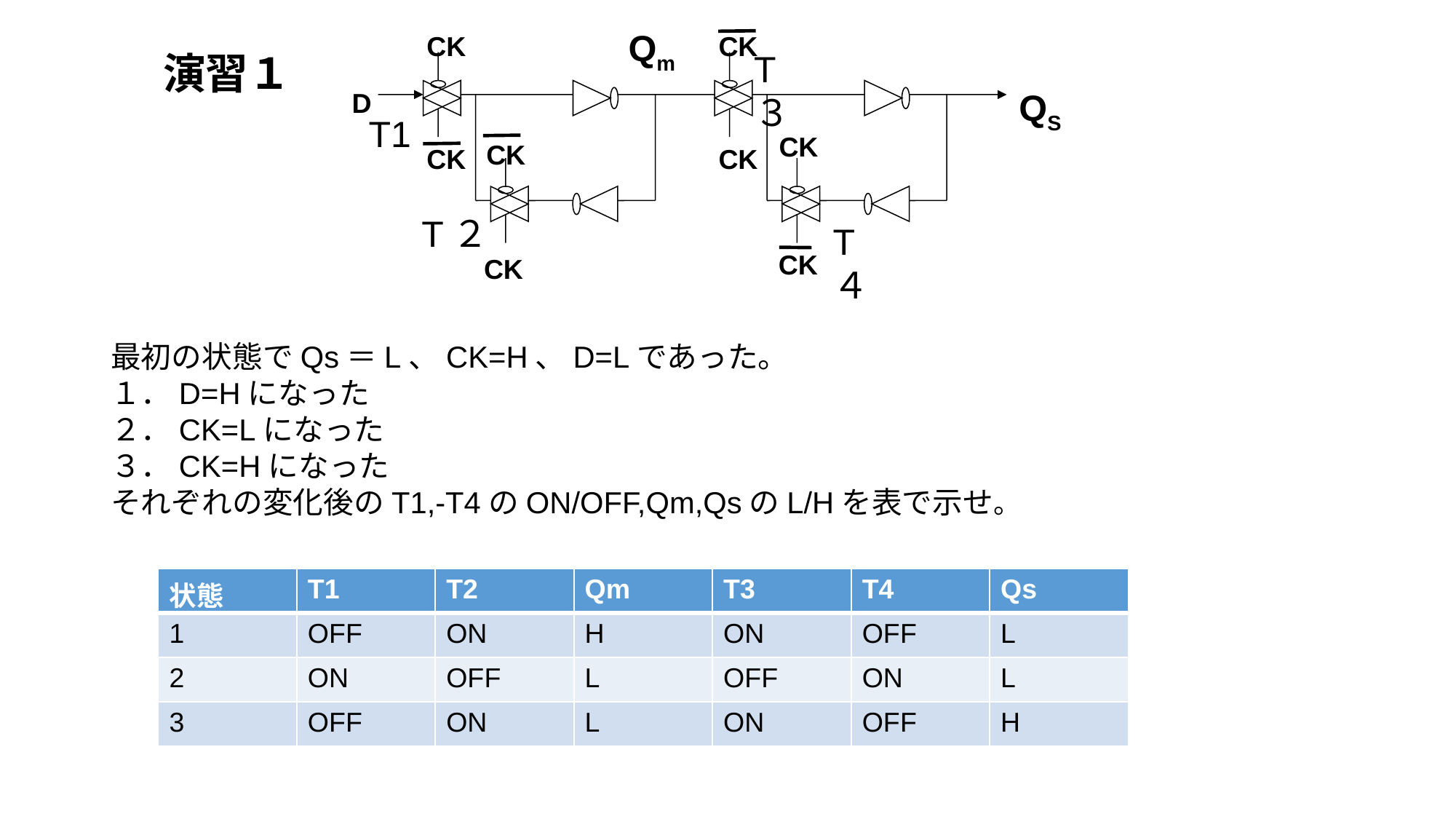

Qm
CK

CK

CK
T３
演習１

QS
D

T1
CK
CK

CK

T２
T４
CK
CK

最初の状態でQs＝L、CK=H、D=Lであった。
１．D=Hになった
２．CK=Lになった
３．CK=Hになった
それぞれの変化後のT1,-T4のON/OFF,Qm,QsのL/Hを表で示せ。
| 状態 | T1 | T2 | Qm | T3 | T4 | Qs |
| --- | --- | --- | --- | --- | --- | --- |
| 1 | OFF | ON | H | ON | OFF | L |
| 2 | ON | OFF | L | OFF | ON | L |
| 3 | OFF | ON | L | ON | OFF | H |